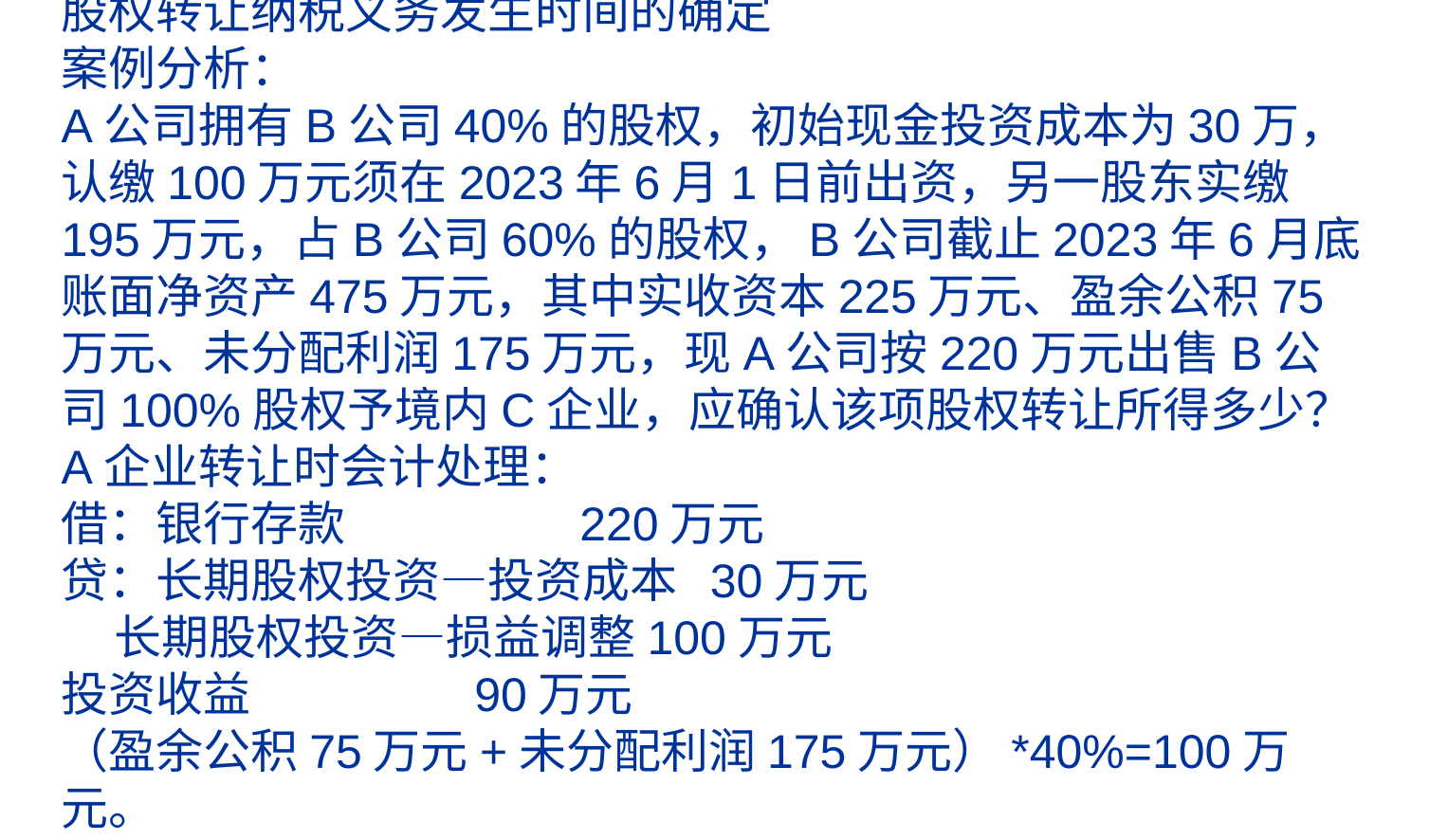

# 股权转让纳税义务发生时间的确定 案例分析： A公司拥有B公司40%的股权，初始现金投资成本为30万，认缴100万元须在2023年6月1日前出资，另一股东实缴195万元，占B公司60%的股权，B公司截止2023年6月底账面净资产475万元，其中实收资本225万元、盈余公积75万元、未分配利润175万元，现A公司按220万元出售B公司100%股权予境内C企业，应确认该项股权转让所得多少？ A企业转让时会计处理： 借：银行存款　　            220万元 贷：长期股权投资—投资成本  30万元 长期股权投资—损益调整100万元 投资收益　　           90万元 （盈余公积75万元+未分配利润175万元）*40%=100万元。